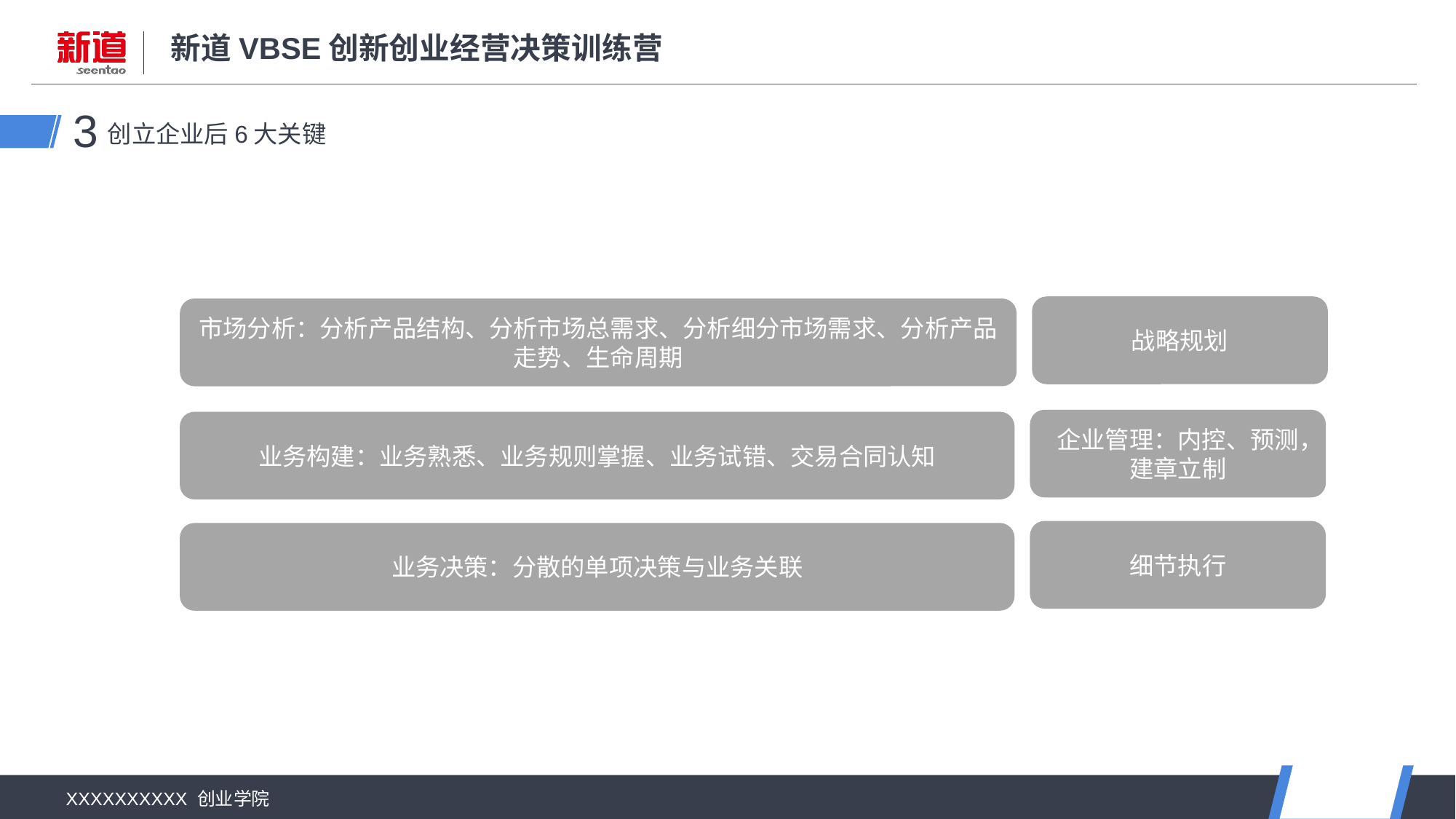

创立企业后6大关键
3
战略规划
市场分析：分析产品结构、分析市场总需求、分析细分市场需求、分析产品走势、生命周期
企业管理：内控、预测，建章立制
业务构建：业务熟悉、业务规则掌握、业务试错、交易合同认知
细节执行
业务决策：分散的单项决策与业务关联
20